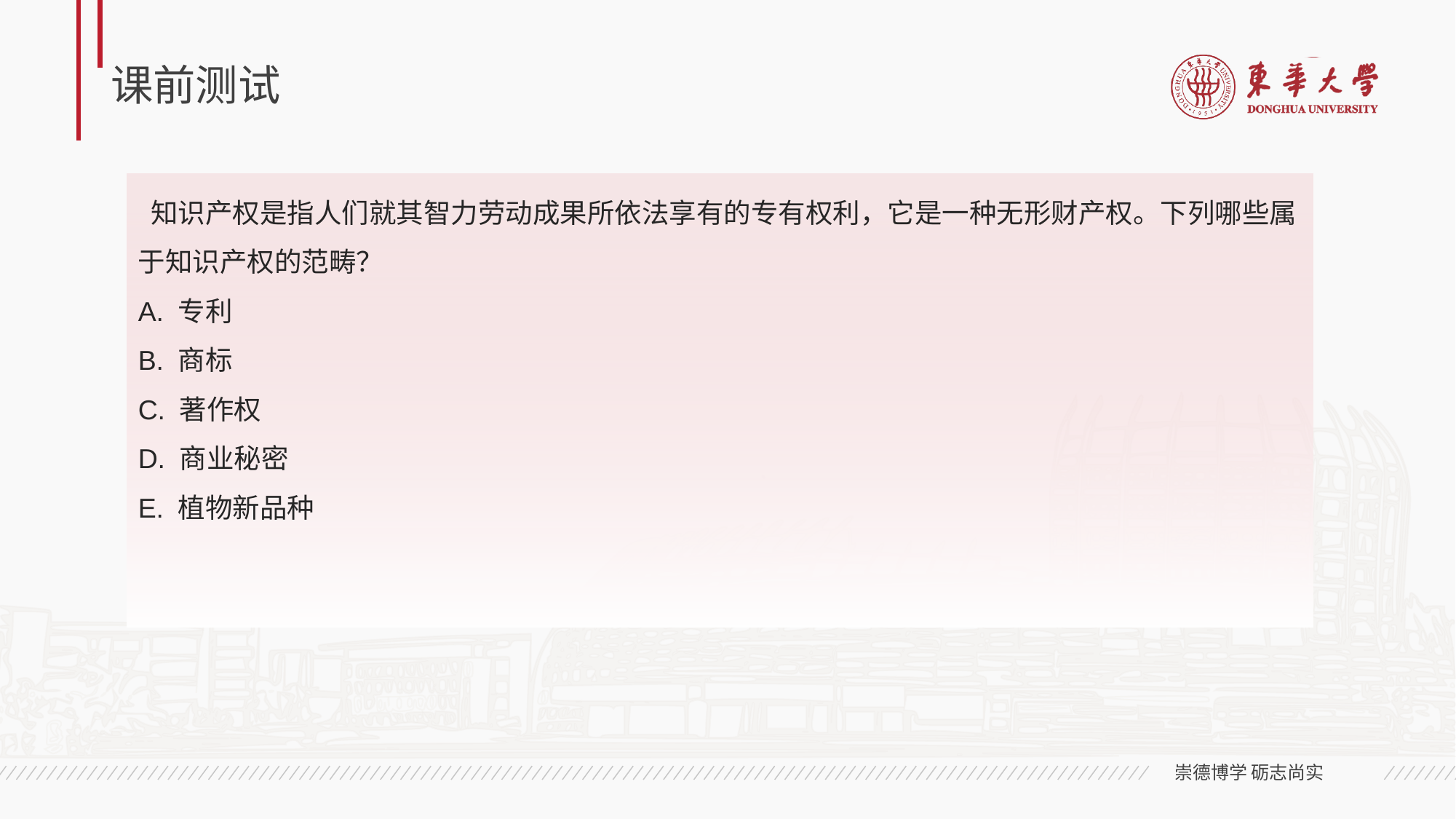

# 课前测试
 知识产权是指人们就其智力劳动成果所依法享有的专有权利，它是一种无形财产权。下列哪些属于知识产权的范畴？
A. 专利
B. 商标
C. 著作权
D. 商业秘密
E. 植物新品种